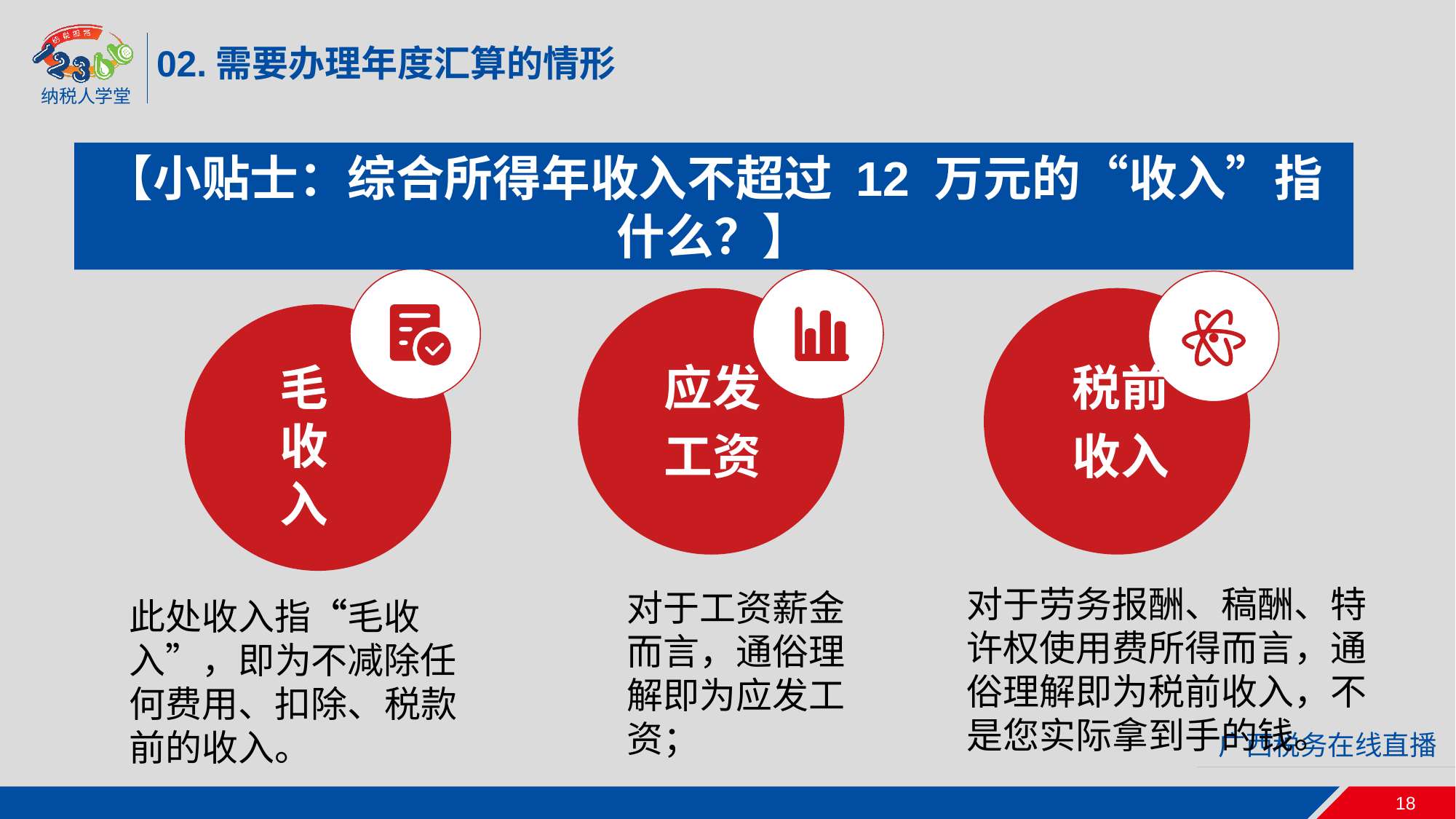

02.需要办理年度汇算的情形
【小贴士：综合所得年收入不超过 12 万元的“收入”指什么？】

税前
收入
毛收入
应发
工资
对于劳务报酬、稿酬、特许权使用费所得而言，通俗理解即为税前收入，不是您实际拿到手的钱。

此处收入指“毛收入”，即为不减除任何费用、扣除、税款前的收入。
对于工资薪金而言，通俗理解即为应发工资；